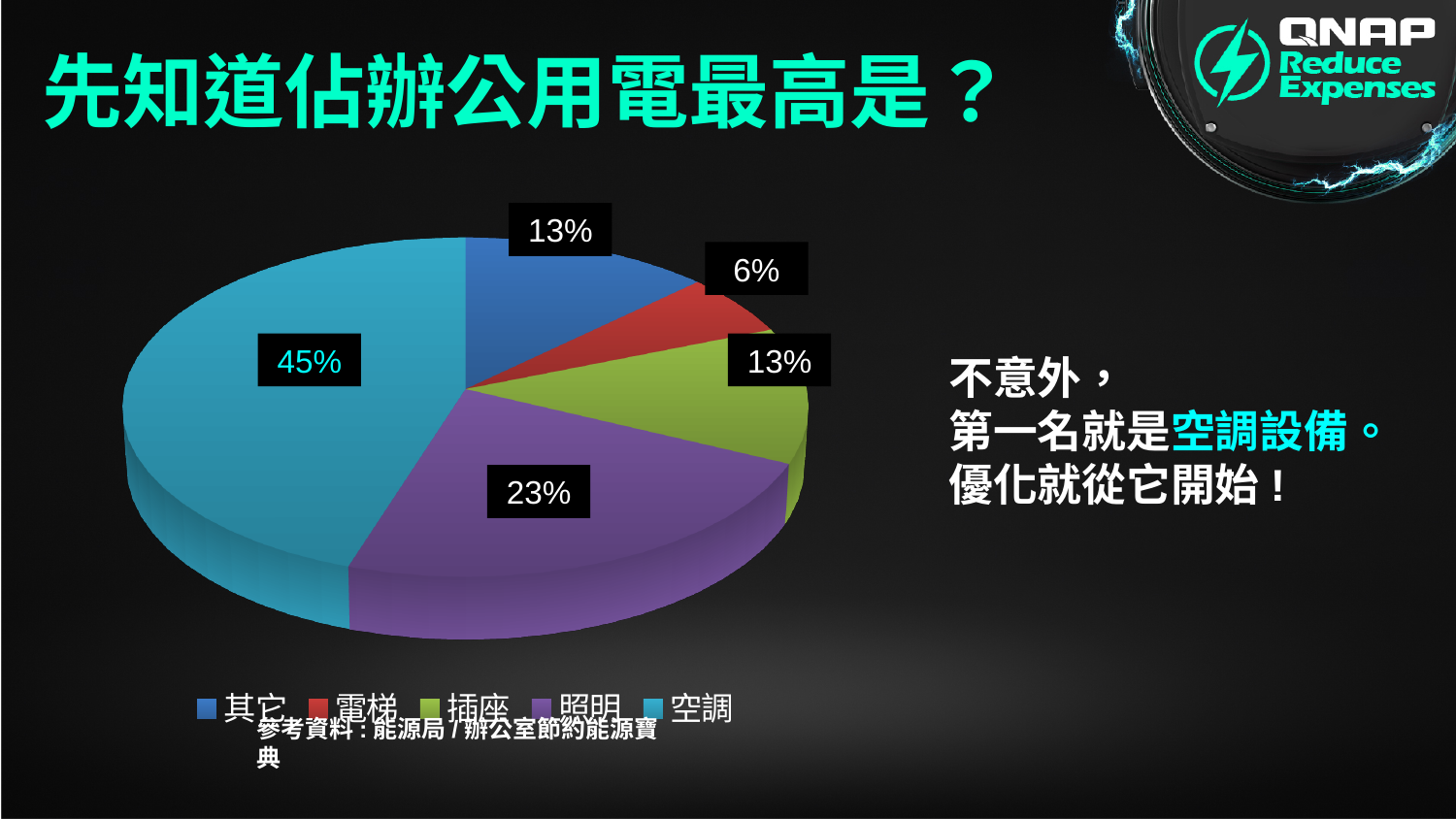

先知道佔辦公用電最高是？

[unsupported chart]

13%
6%
45%
13%
不意外，
第一名就是空調設備。
優化就從它開始!
23%
參考資料:能源局/辦公室節約能源寶典